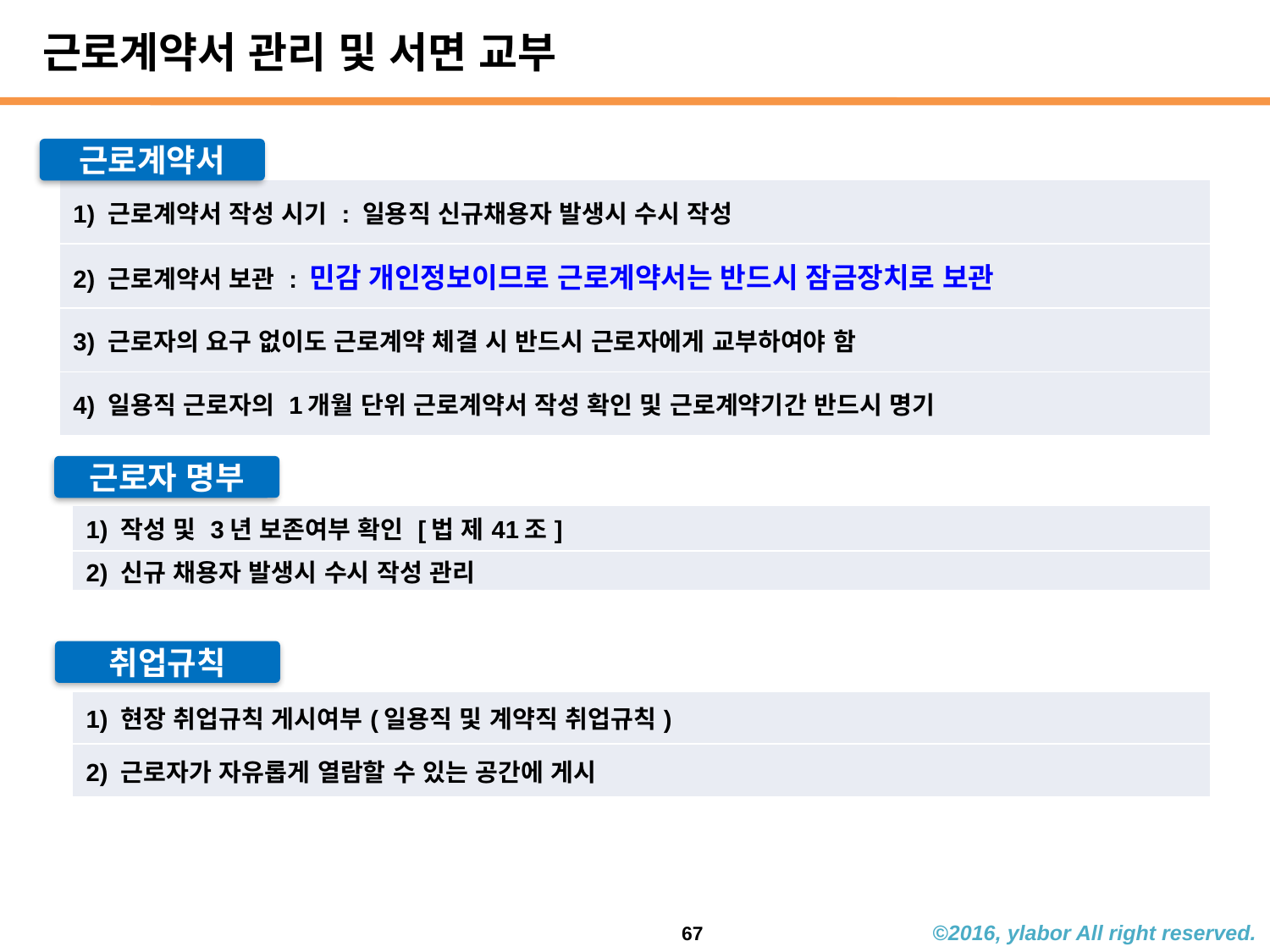

근로계약서 관리 및 서면 교부
근로계약서
| 1) 근로계약서 작성 시기 : 일용직 신규채용자 발생시 수시 작성 |
| --- |
| 2) 근로계약서 보관 : 민감 개인정보이므로 근로계약서는 반드시 잠금장치로 보관 |
| 3) 근로자의 요구 없이도 근로계약 체결 시 반드시 근로자에게 교부하여야 함 |
| 4) 일용직 근로자의 1개월 단위 근로계약서 작성 확인 및 근로계약기간 반드시 명기 |
근로자 명부
| 1) 작성 및 3년 보존여부 확인 [법 제41조] |
| --- |
| 2) 신규 채용자 발생시 수시 작성 관리 |
취업규칙
| 1) 현장 취업규칙 게시여부(일용직 및 계약직 취업규칙) |
| --- |
| 2) 근로자가 자유롭게 열람할 수 있는 공간에 게시 |
67